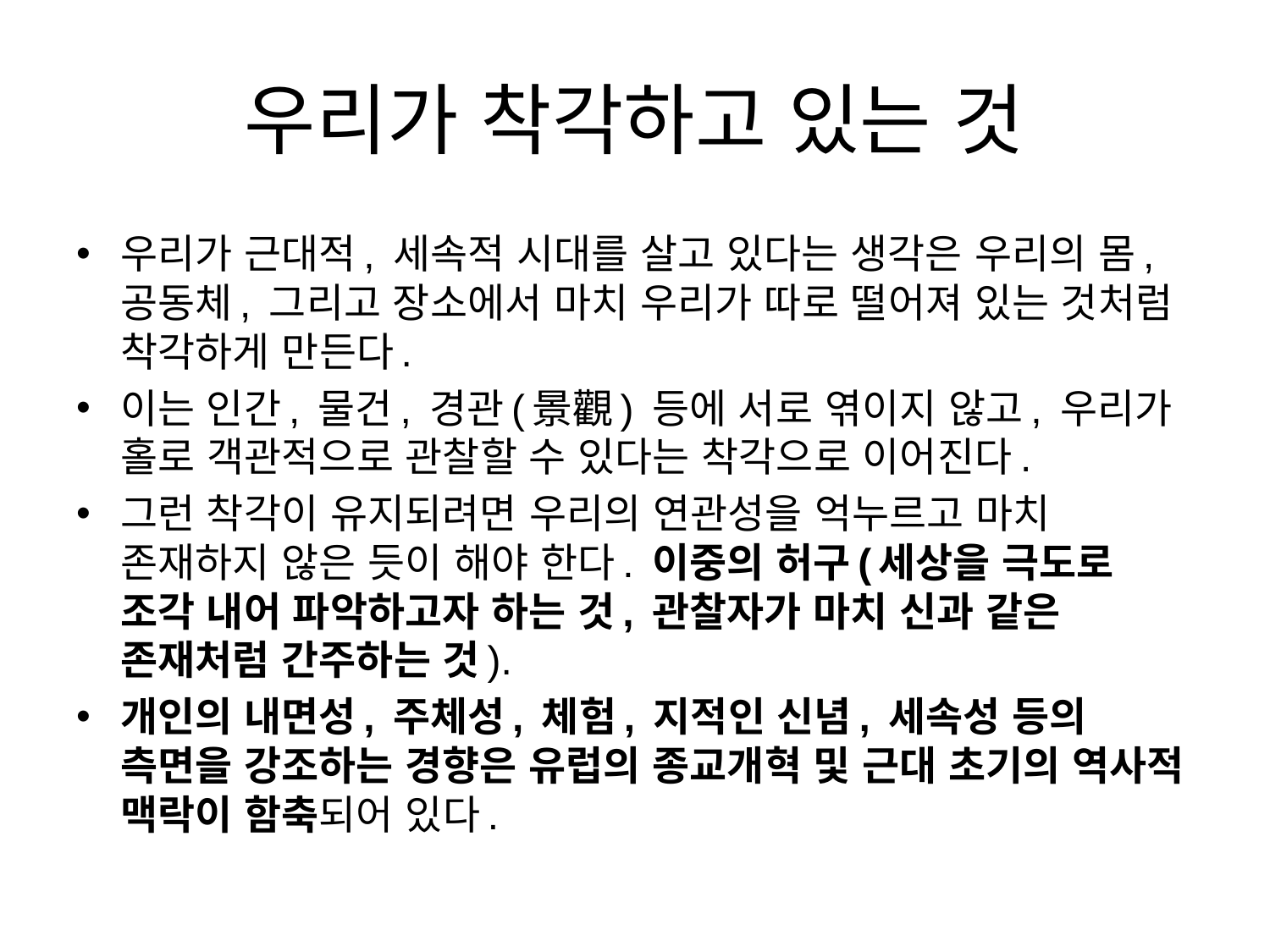

# 우리가 착각하고 있는 것
우리가 근대적, 세속적 시대를 살고 있다는 생각은 우리의 몸, 공동체, 그리고 장소에서 마치 우리가 따로 떨어져 있는 것처럼 착각하게 만든다.
이는 인간, 물건, 경관(景觀) 등에 서로 엮이지 않고, 우리가 홀로 객관적으로 관찰할 수 있다는 착각으로 이어진다.
그런 착각이 유지되려면 우리의 연관성을 억누르고 마치 존재하지 않은 듯이 해야 한다. 이중의 허구(세상을 극도로 조각 내어 파악하고자 하는 것, 관찰자가 마치 신과 같은 존재처럼 간주하는 것).
개인의 내면성, 주체성, 체험, 지적인 신념, 세속성 등의 측면을 강조하는 경향은 유럽의 종교개혁 및 근대 초기의 역사적 맥락이 함축되어 있다.